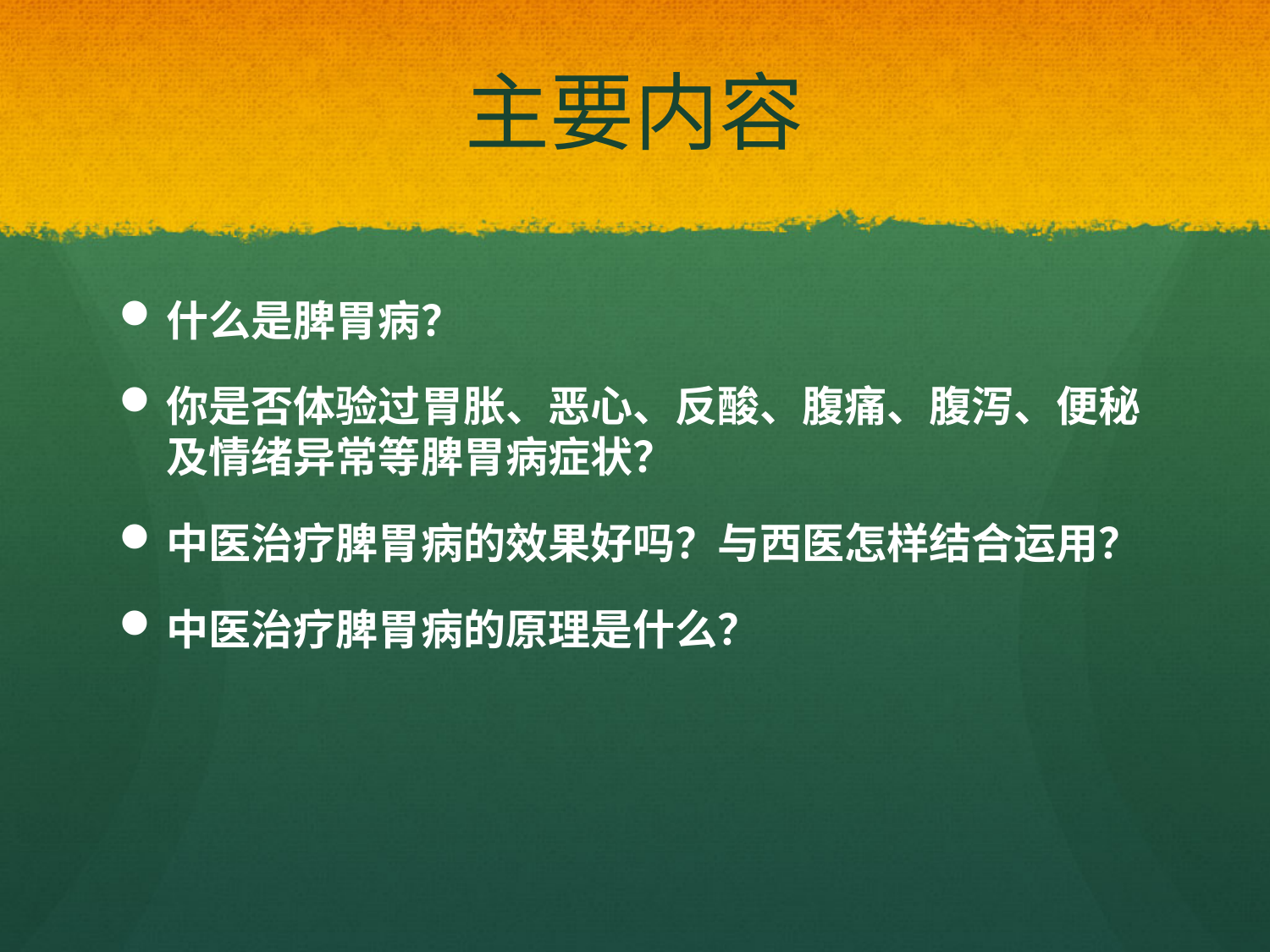

# 主要内容
什么是脾胃病？
你是否体验过胃胀、恶心、反酸、腹痛、腹泻、便秘及情绪异常等脾胃病症状？
中医治疗脾胃病的效果好吗？与西医怎样结合运用？
中医治疗脾胃病的原理是什么？